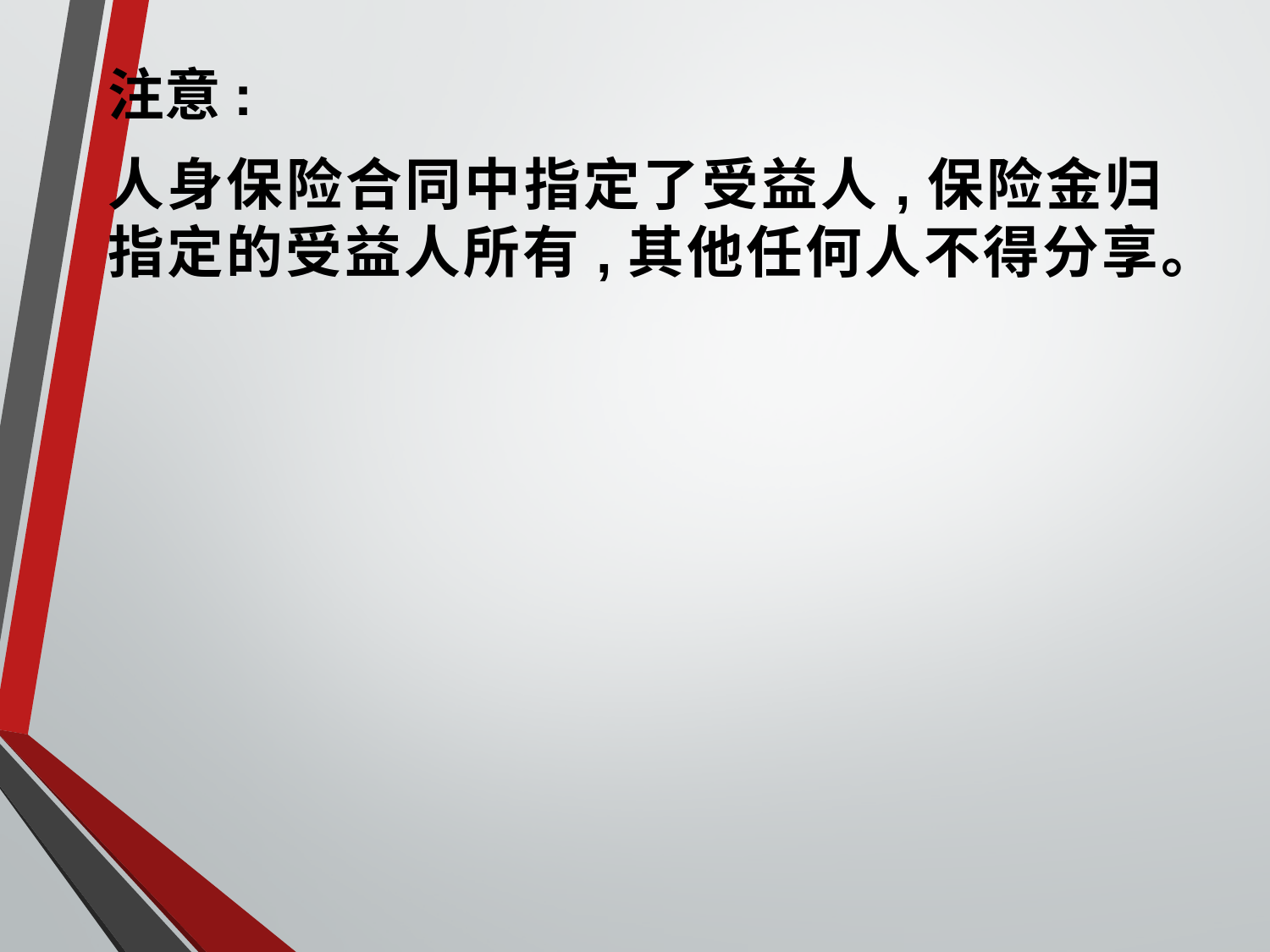

注意:
人身保险合同中指定了受益人,保险金归指定的受益人所有,其他任何人不得分享。